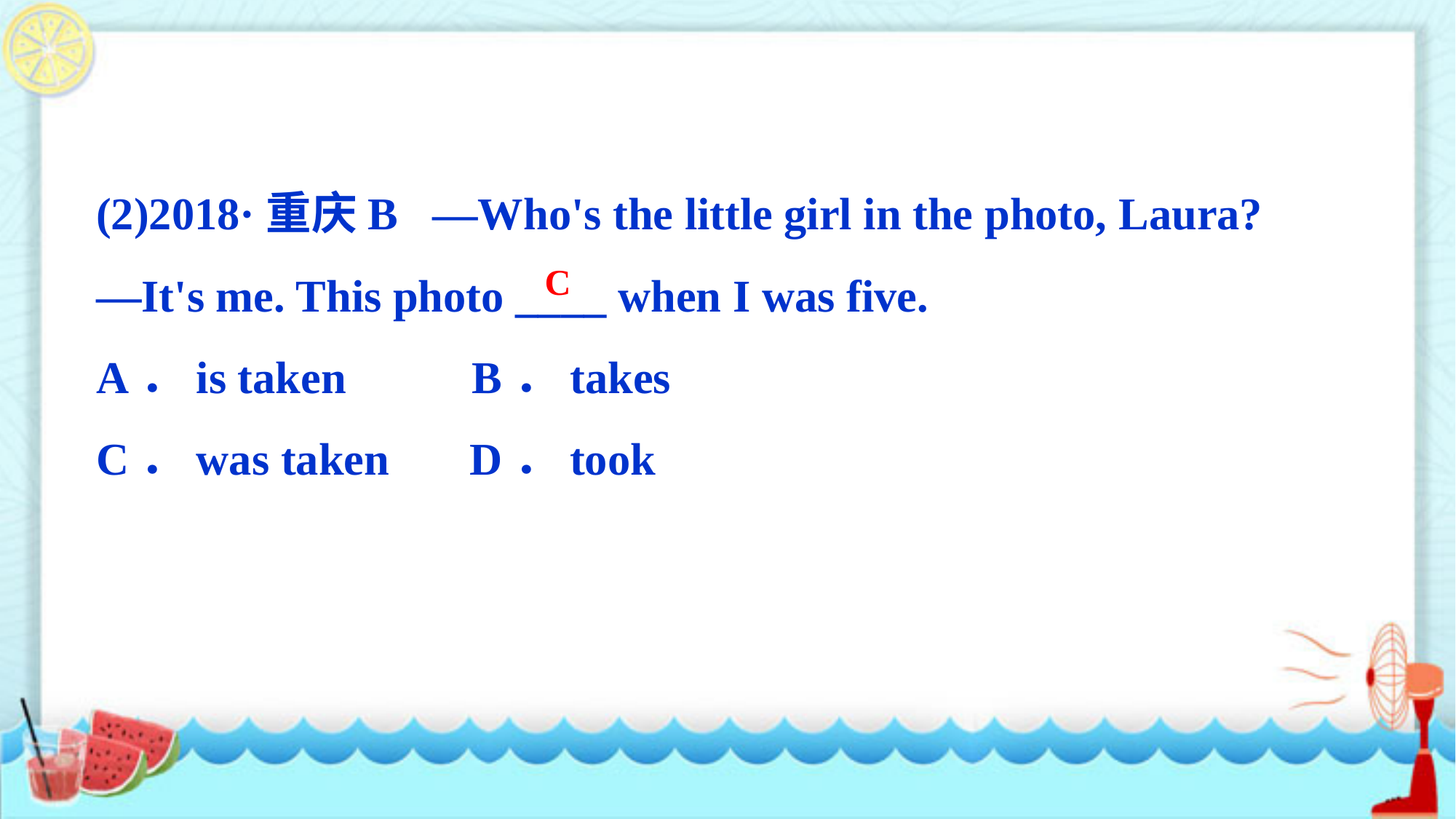

(2)2018·重庆B   —Who's the little girl in the photo, Laura?
—It's me. This photo ____ when I was five.
A．is taken           B．takes
C．was taken       D．took
C